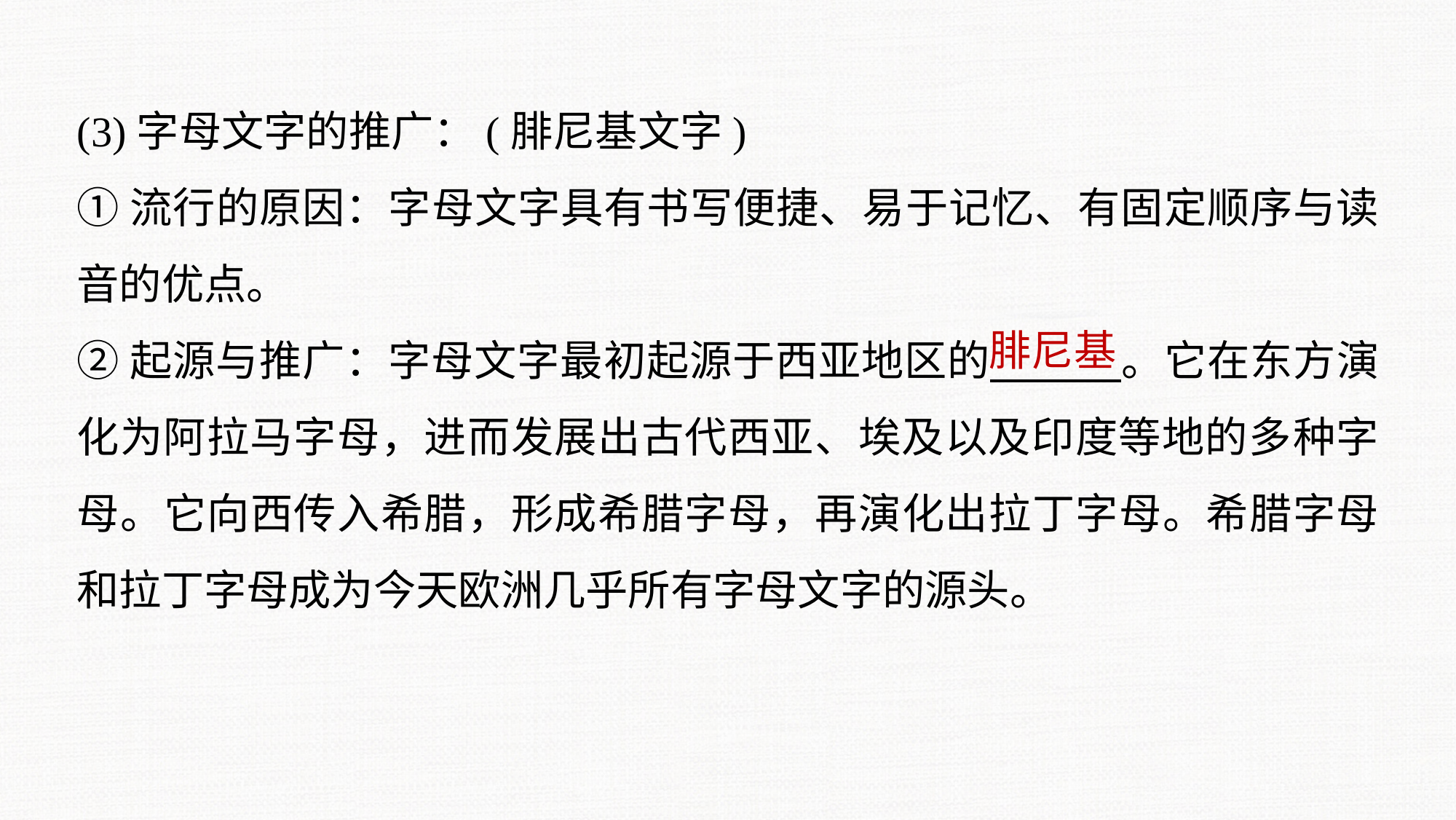

(3)字母文字的推广：(腓尼基文字)
①流行的原因：字母文字具有书写便捷、易于记忆、有固定顺序与读音的优点。
②起源与推广：字母文字最初起源于西亚地区的             。它在东方演化为阿拉马字母，进而发展出古代西亚、埃及以及印度等地的多种字母。它向西传入希腊，形成希腊字母，再演化出拉丁字母。希腊字母和拉丁字母成为今天欧洲几乎所有字母文字的源头。
腓尼基